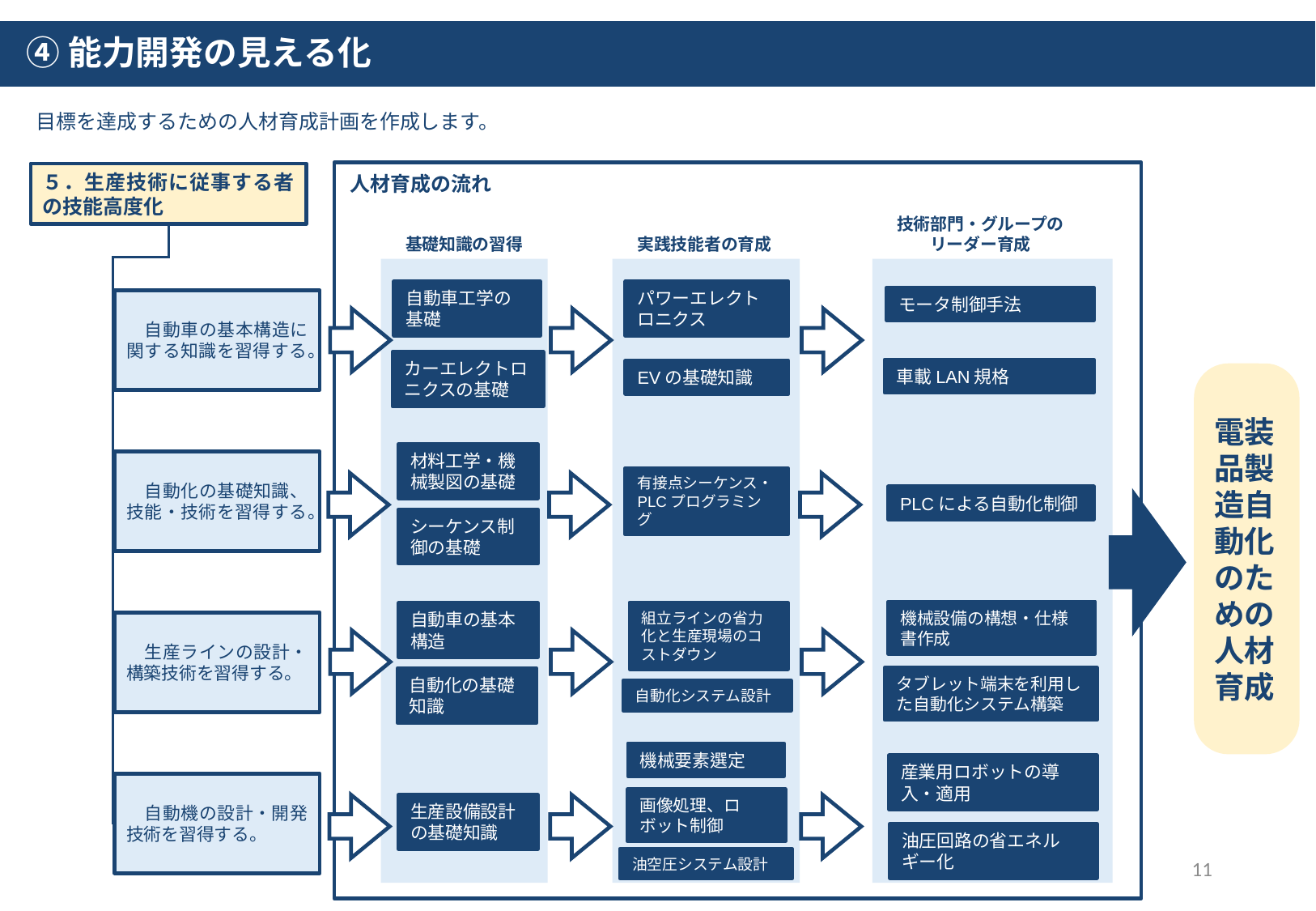

④能力開発の見える化
　目標を達成するための人材育成計画を作成します。

５．生産技術に従事する者の技能高度化
人材育成の流れ
技術部門・グループの
リーダー育成
実践技能者の育成
基礎知識の習得

自動車工学の基礎
パワーエレクトロニクス
車載LAN規格
　自動車の基本構造に関する知識を習得する。

モータ制御手法
カーエレクトロニクスの基礎
EVの基礎知識

電装品製造自動化のための人材育成
材料工学・機械製図の基礎
　自動化の基礎知識、技能・技術を習得する。

有接点シーケンス・PLCプログラミング
PLCによる自動化制御

シーケンス制御の基礎
機械設備の構想・仕様書作成
自動車の基本構造
組立ラインの省力化と生産現場のコストダウン
　生産ラインの設計・構築技術を習得する。

自動化の基礎知識
タブレット端末を利用した自動化システム構築
自動化システム設計
機械要素選定
産業用ロボットの導入・適用
　自動機の設計・開発技術を習得する。
画像処理、ロボット制御
生産設備設計の基礎知識

油圧回路の省エネルギー化
11
油空圧システム設計